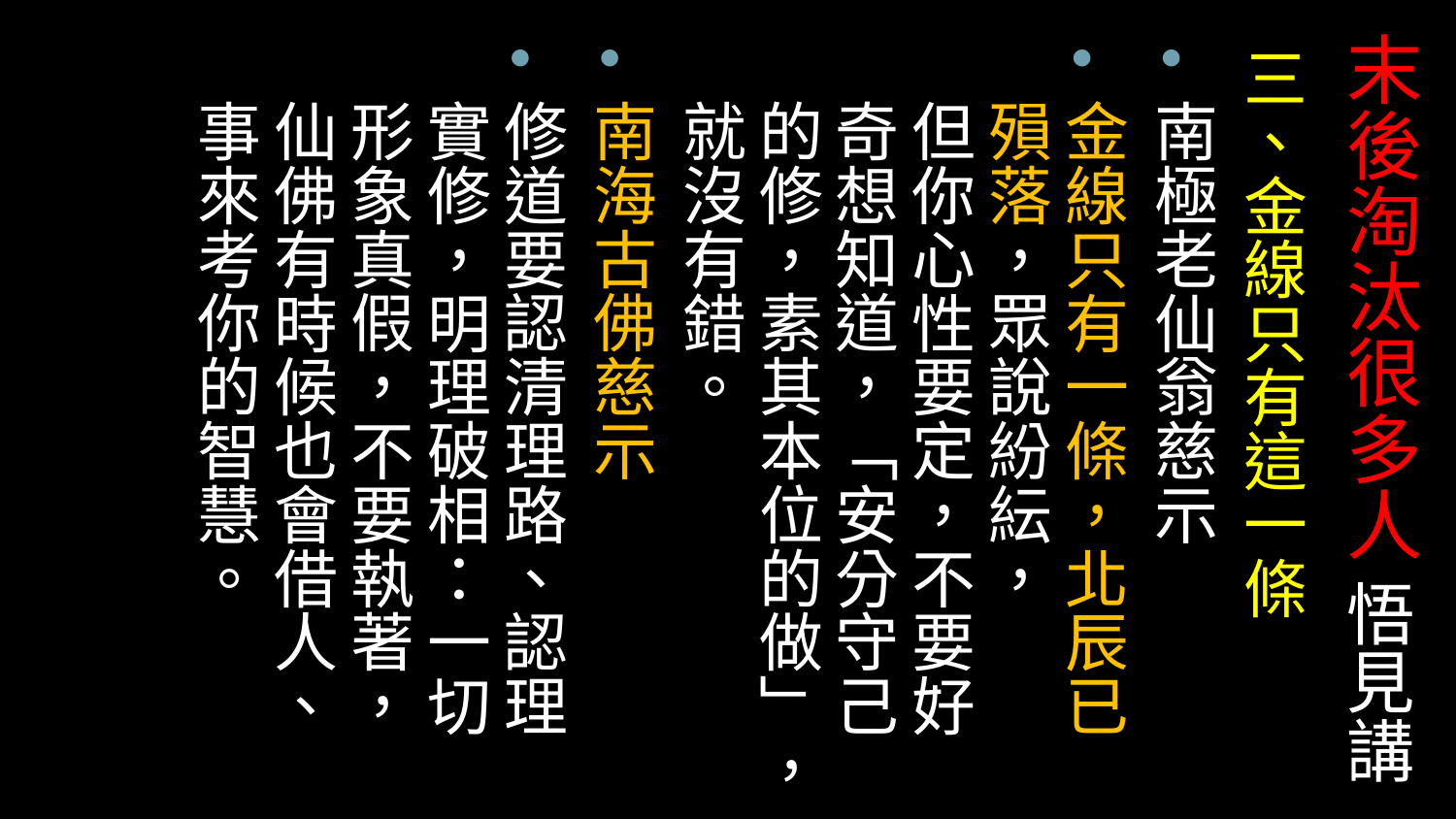

# 末後淘汰很多人 悟見講
三、金線只有這一條
南極老仙翁慈示
金線只有一條，北辰已殞落，眾說紛紜，
但你心性要定，不要好奇想知道，「安分守己的修，素其本位的做」，就沒有錯。
南海古佛慈示
修道要認清理路、認理實修，明理破相：一切形象真假，不要執著，仙佛有時候也會借人、事來考你的智慧。